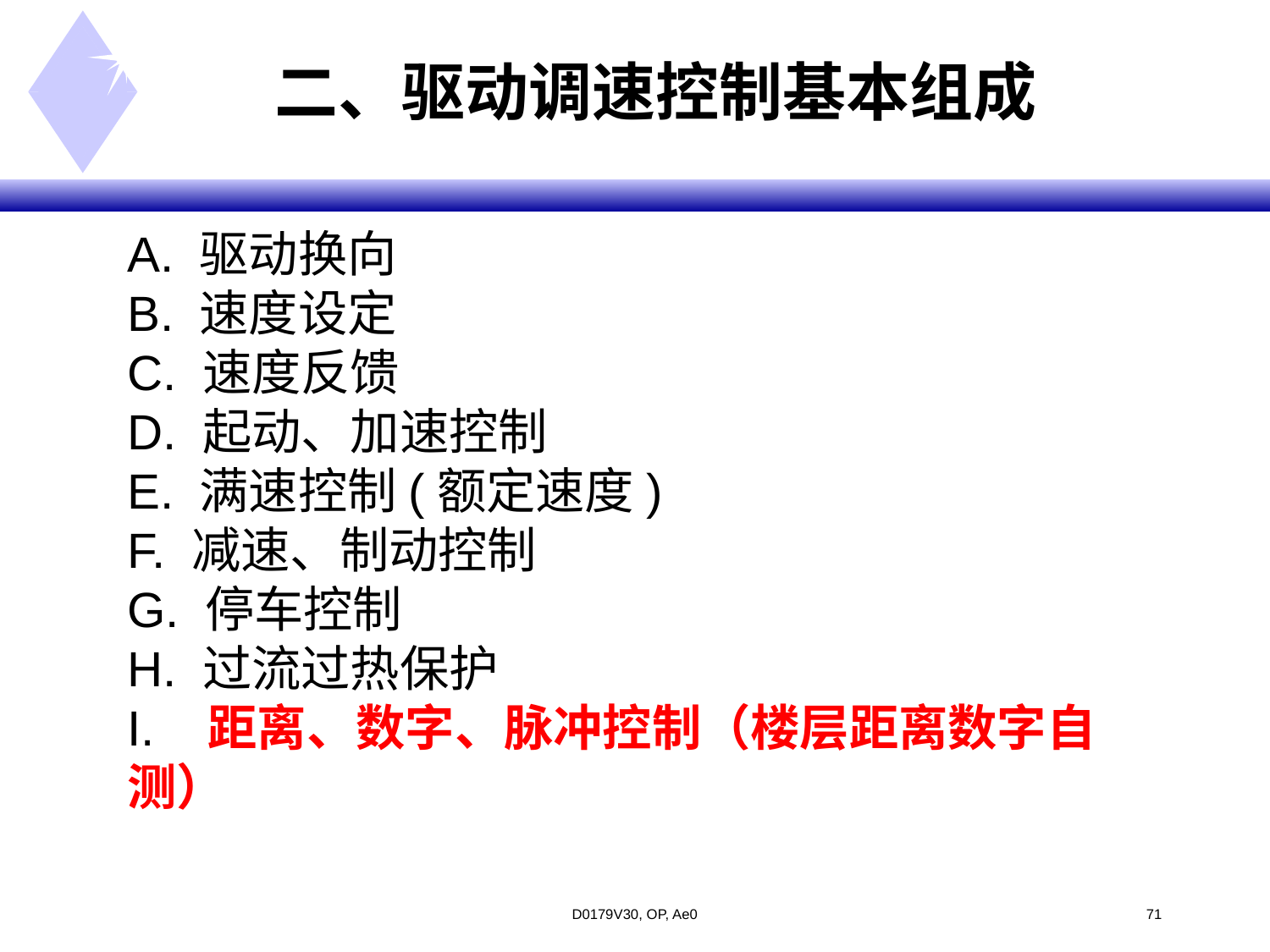

# 二、驱动调速控制基本组成
A. 驱动换向
B. 速度设定
C. 速度反馈
D. 起动、加速控制
E. 满速控制(额定速度)
F. 减速、制动控制
G. 停车控制
H. 过流过热保护
I.   距离、数字、脉冲控制（楼层距离数字自测）

D0179V30, OP, Ae0
71